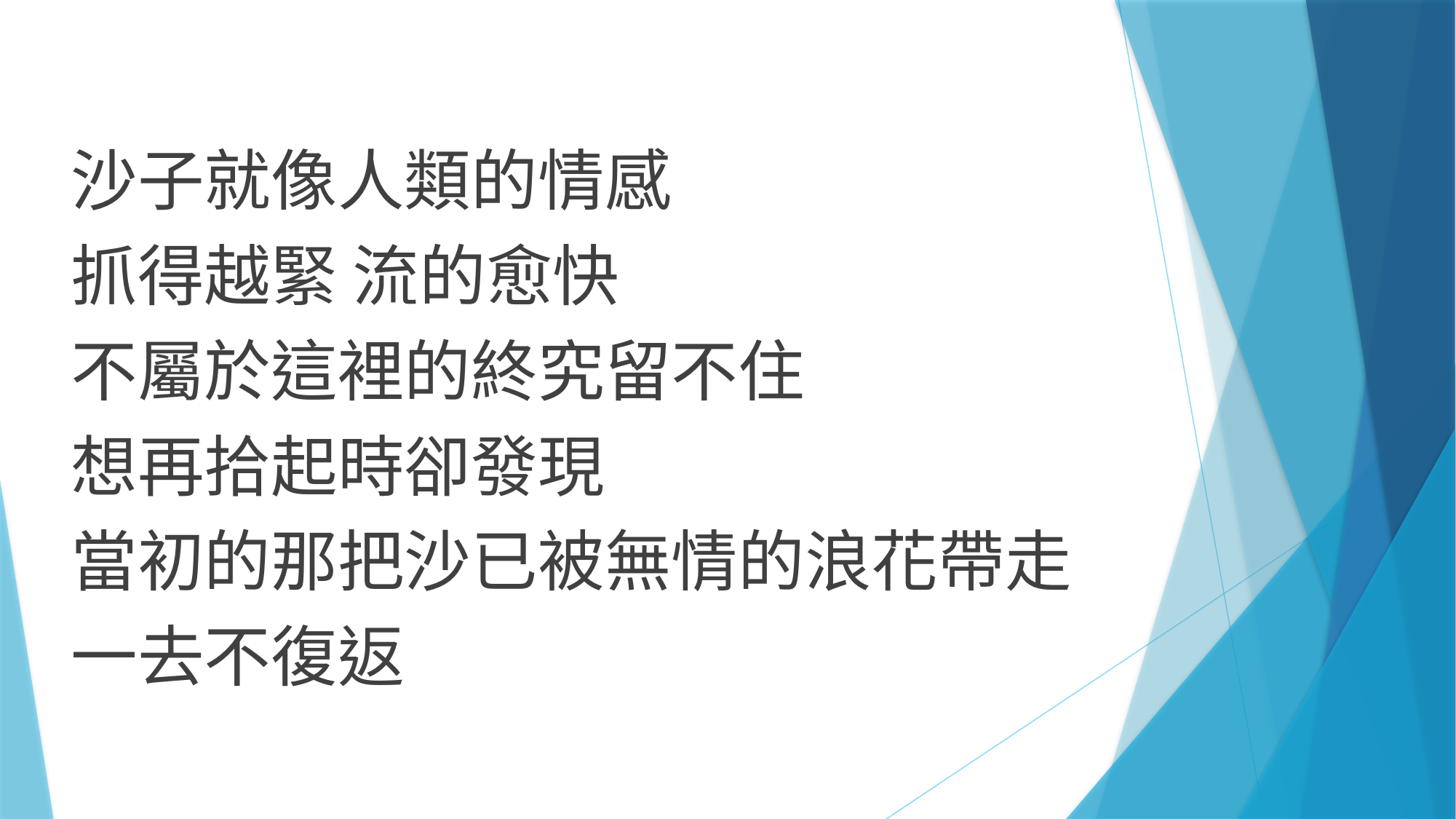

沙子就像人類的情感
抓得越緊 流的愈快
不屬於這裡的終究留不住
想再拾起時卻發現
當初的那把沙已被無情的浪花帶走
一去不復返